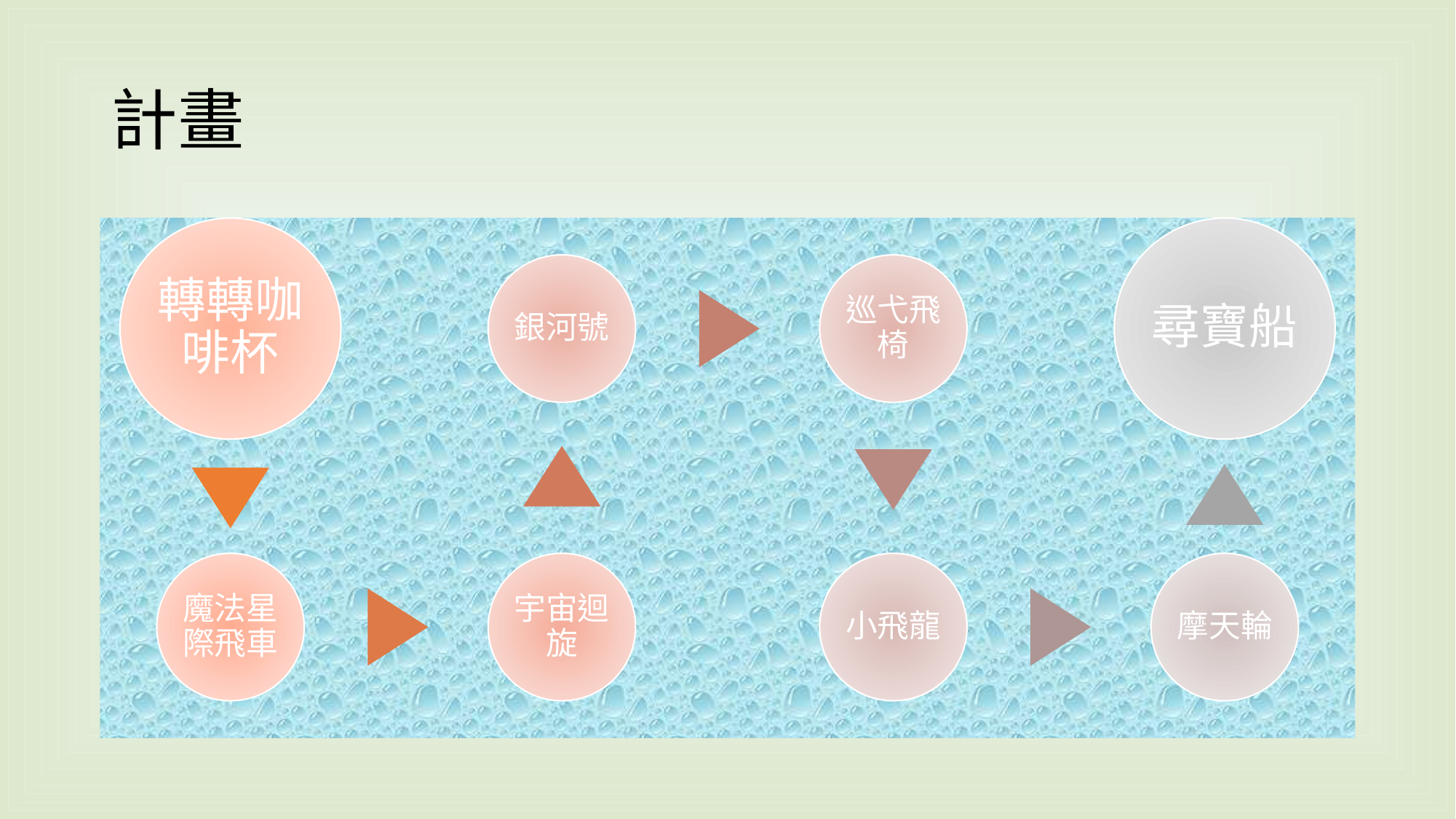

# 計畫
轉轉咖啡杯
魔法星際飛車
宇宙迴旋
銀河號
巡弋飛椅
小飛龍
摩天輪
尋寶船